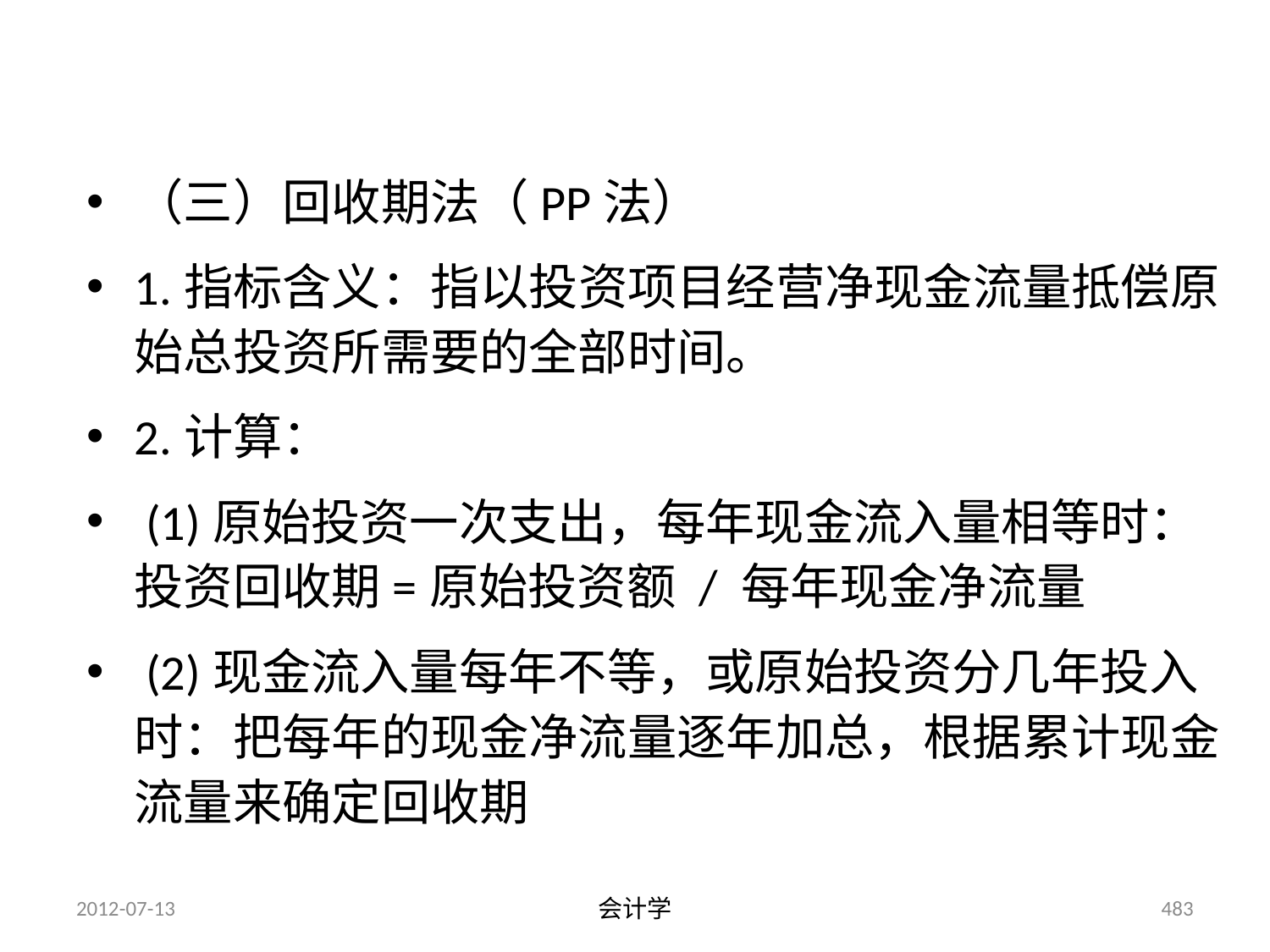

（三）回收期法（PP法）
1.指标含义：指以投资项目经营净现金流量抵偿原始总投资所需要的全部时间。
2.计算：
 (1)原始投资一次支出，每年现金流入量相等时：投资回收期=原始投资额 / 每年现金净流量
 (2)现金流入量每年不等，或原始投资分几年投入时：把每年的现金净流量逐年加总，根据累计现金流量来确定回收期
2012-07-13
会计学
483